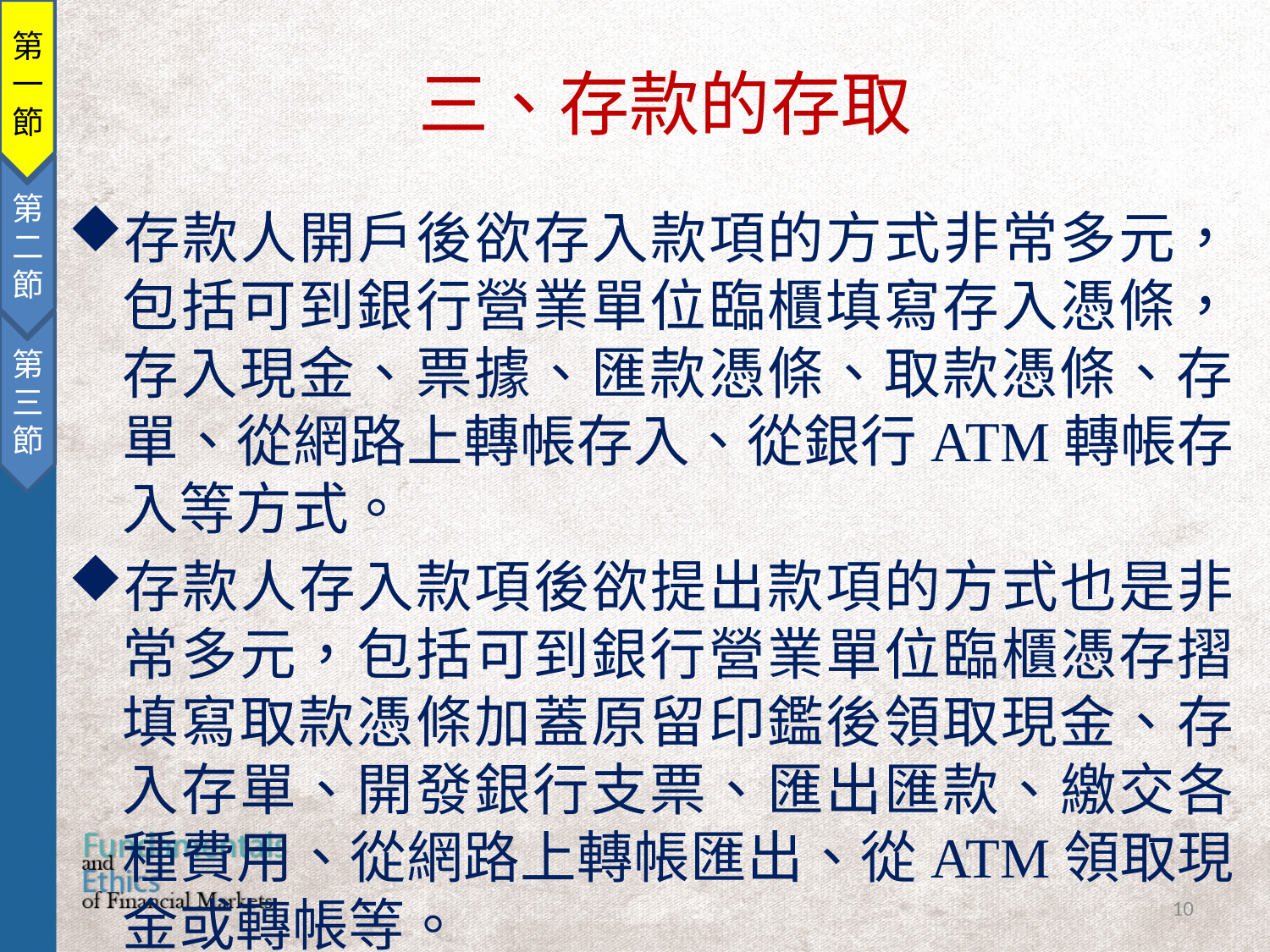

第一節
第二節
第三節
三、存款的存取
存款人開戶後欲存入款項的方式非常多元，包括可到銀行營業單位臨櫃填寫存入憑條，存入現金、票據、匯款憑條、取款憑條、存單、從網路上轉帳存入、從銀行ATM轉帳存入等方式。
存款人存入款項後欲提出款項的方式也是非常多元，包括可到銀行營業單位臨櫃憑存摺填寫取款憑條加蓋原留印鑑後領取現金、存入存單、開發銀行支票、匯出匯款、繳交各種費用、從網路上轉帳匯出、從ATM領取現金或轉帳等。
10